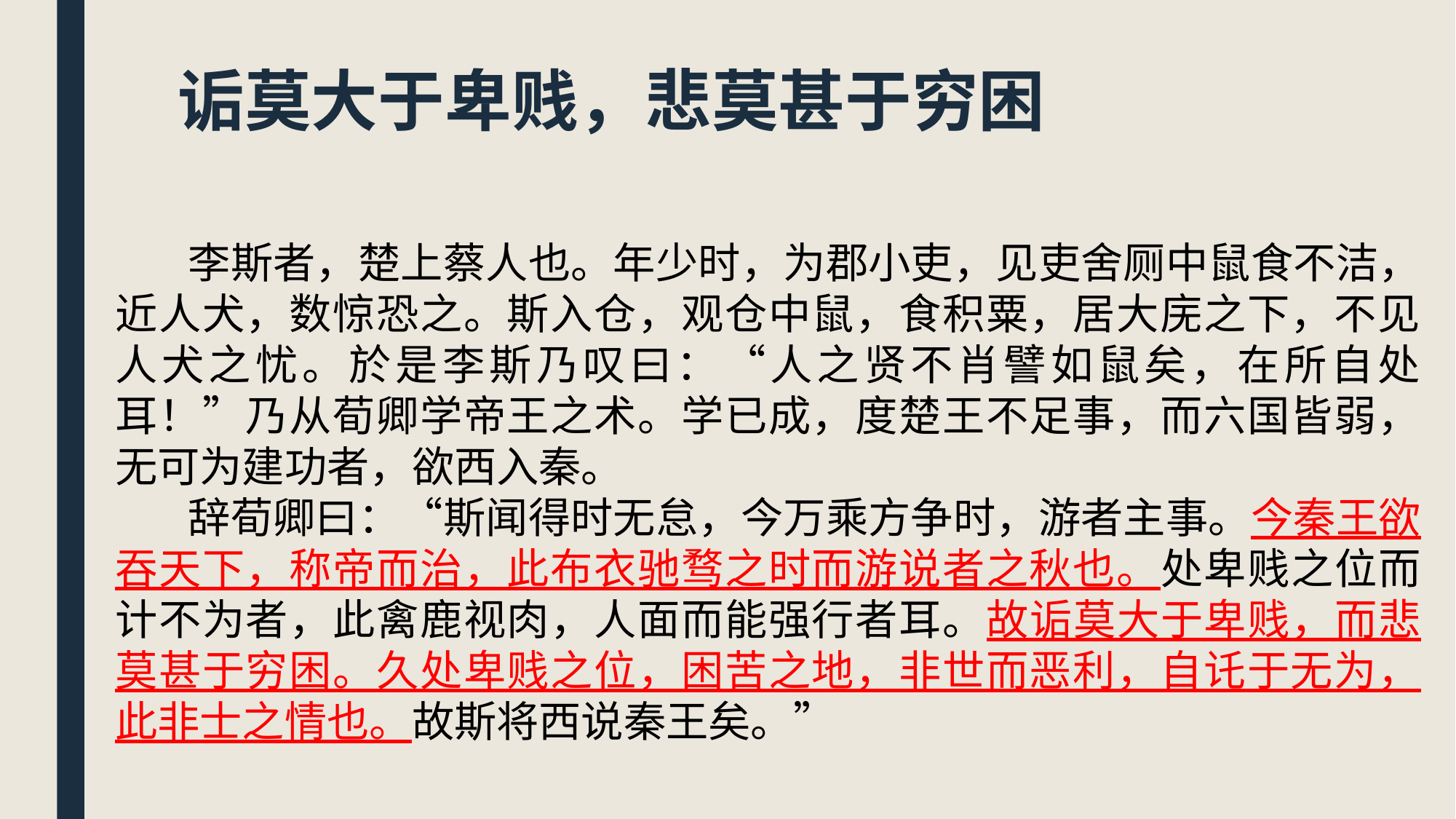

# 诟莫大于卑贱，悲莫甚于穷困
李斯者，楚上蔡人也。年少时，为郡小吏，见吏舍厕中鼠食不洁，近人犬，数惊恐之。斯入仓，观仓中鼠，食积粟，居大庑之下，不见人犬之忧。於是李斯乃叹曰：“人之贤不肖譬如鼠矣，在所自处耳！”乃从荀卿学帝王之术。学已成，度楚王不足事，而六国皆弱，无可为建功者，欲西入秦。
辞荀卿曰：“斯闻得时无怠，今万乘方争时，游者主事。今秦王欲吞天下，称帝而治，此布衣驰骛之时而游说者之秋也。处卑贱之位而计不为者，此禽鹿视肉，人面而能强行者耳。故诟莫大于卑贱，而悲莫甚于穷困。久处卑贱之位，困苦之地，非世而恶利，自讬于无为，此非士之情也。故斯将西说秦王矣。”